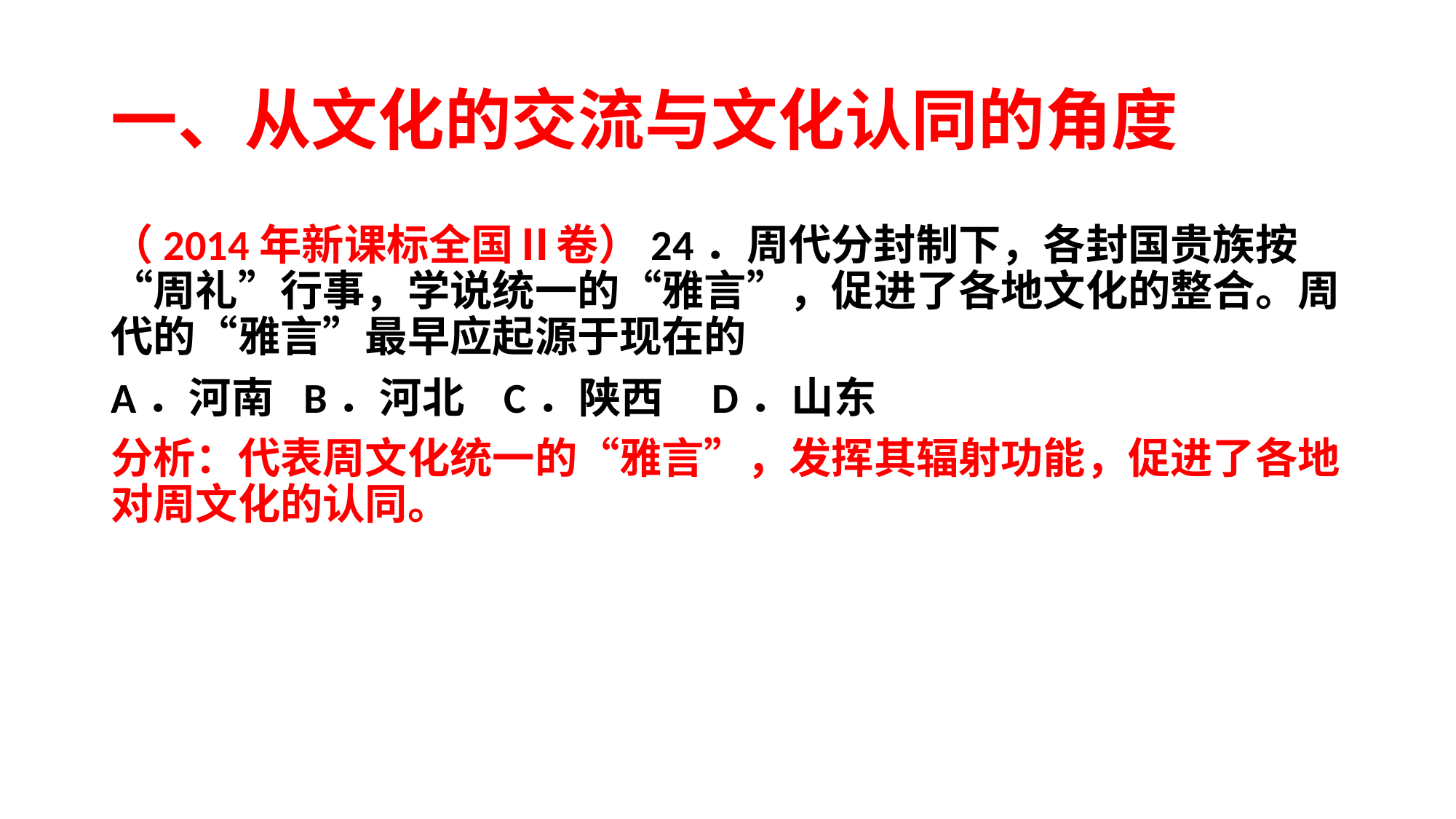

# 一、从文化的交流与文化认同的角度
（2014年新课标全国Ⅱ卷）24．周代分封制下，各封国贵族按“周礼”行事，学说统一的“雅言”，促进了各地文化的整合。周代的“雅言”最早应起源于现在的
A．河南  B．河北   C．陕西    D．山东
分析：代表周文化统一的“雅言”，发挥其辐射功能，促进了各地对周文化的认同。